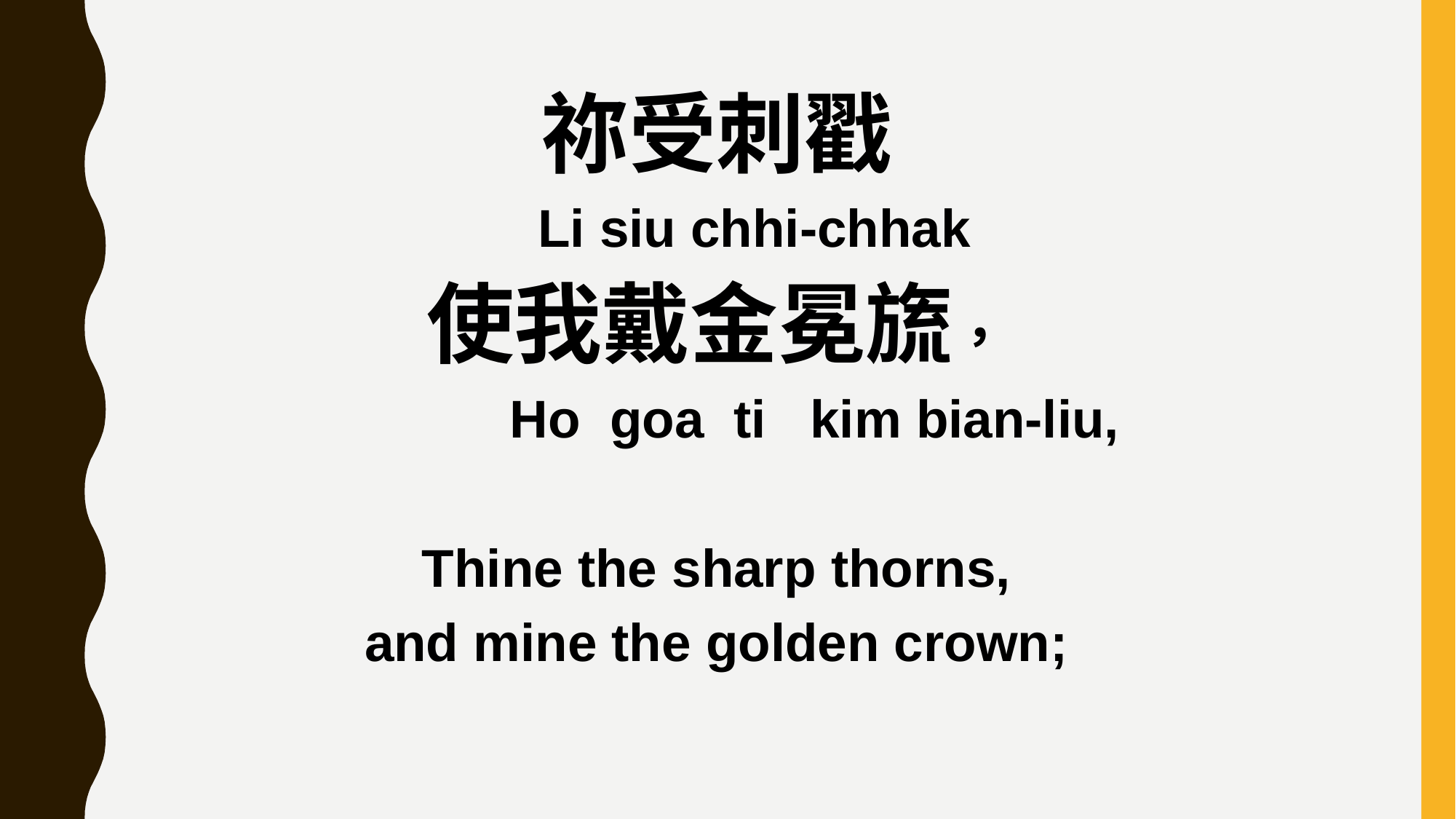

祢受刺戳
      Li siu chhi-chhak
使我戴金冕旒，
                       Ho  goa  ti   kim bian-liu,

Thine the sharp thorns,
and mine the golden crown;